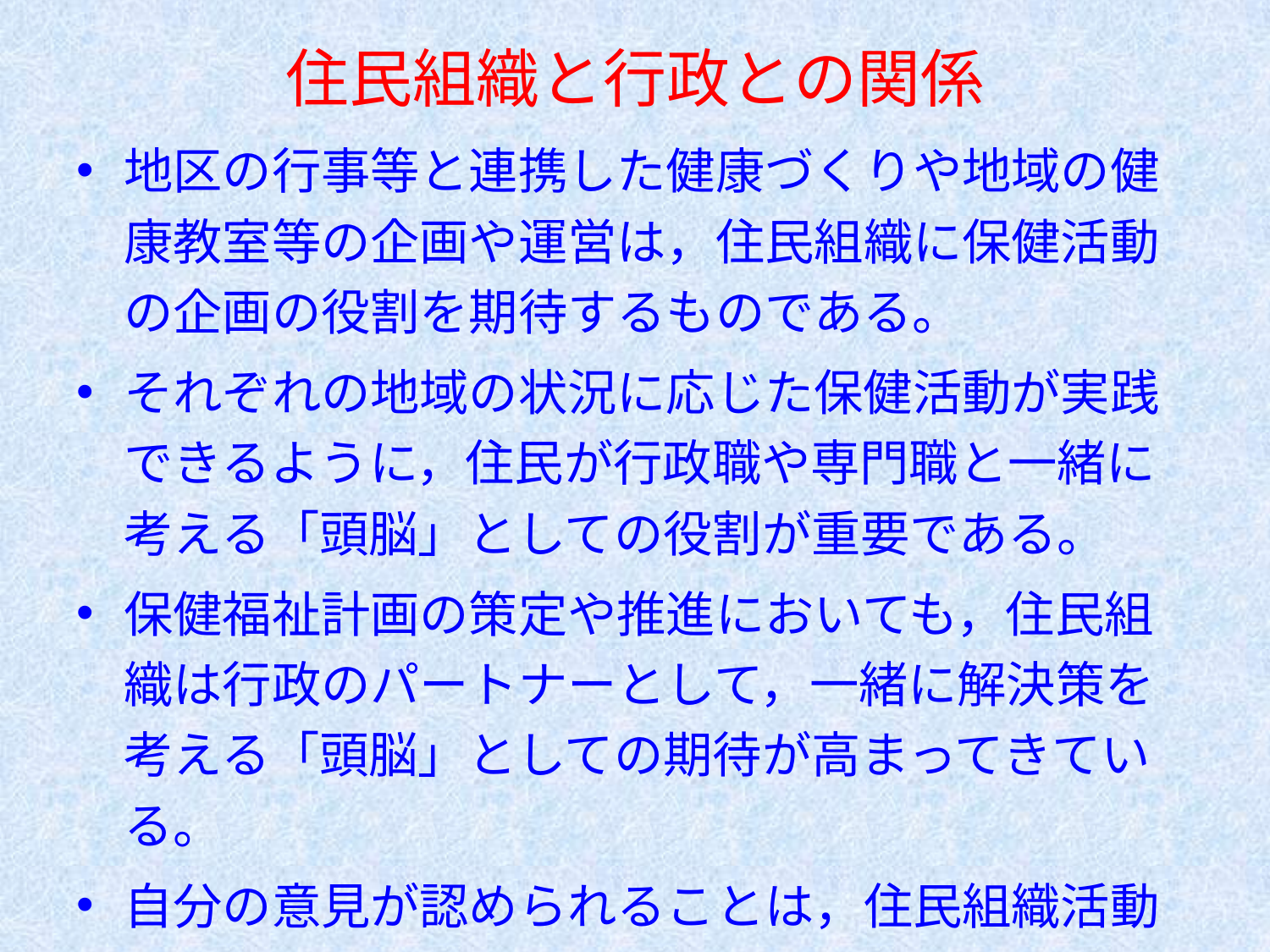

# 住民組織と行政との関係
地区の行事等と連携した健康づくりや地域の健康教室等の企画や運営は，住民組織に保健活動の企画の役割を期待するものである。
それぞれの地域の状況に応じた保健活動が実践できるように，住民が行政職や専門職と一緒に考える「頭脳」としての役割が重要である。
保健福祉計画の策定や推進においても，住民組織は行政のパートナーとして，一緒に解決策を考える「頭脳」としての期待が高まってきている。
自分の意見が認められることは，住民組織活動の中で，大きなやりがいにつながっている